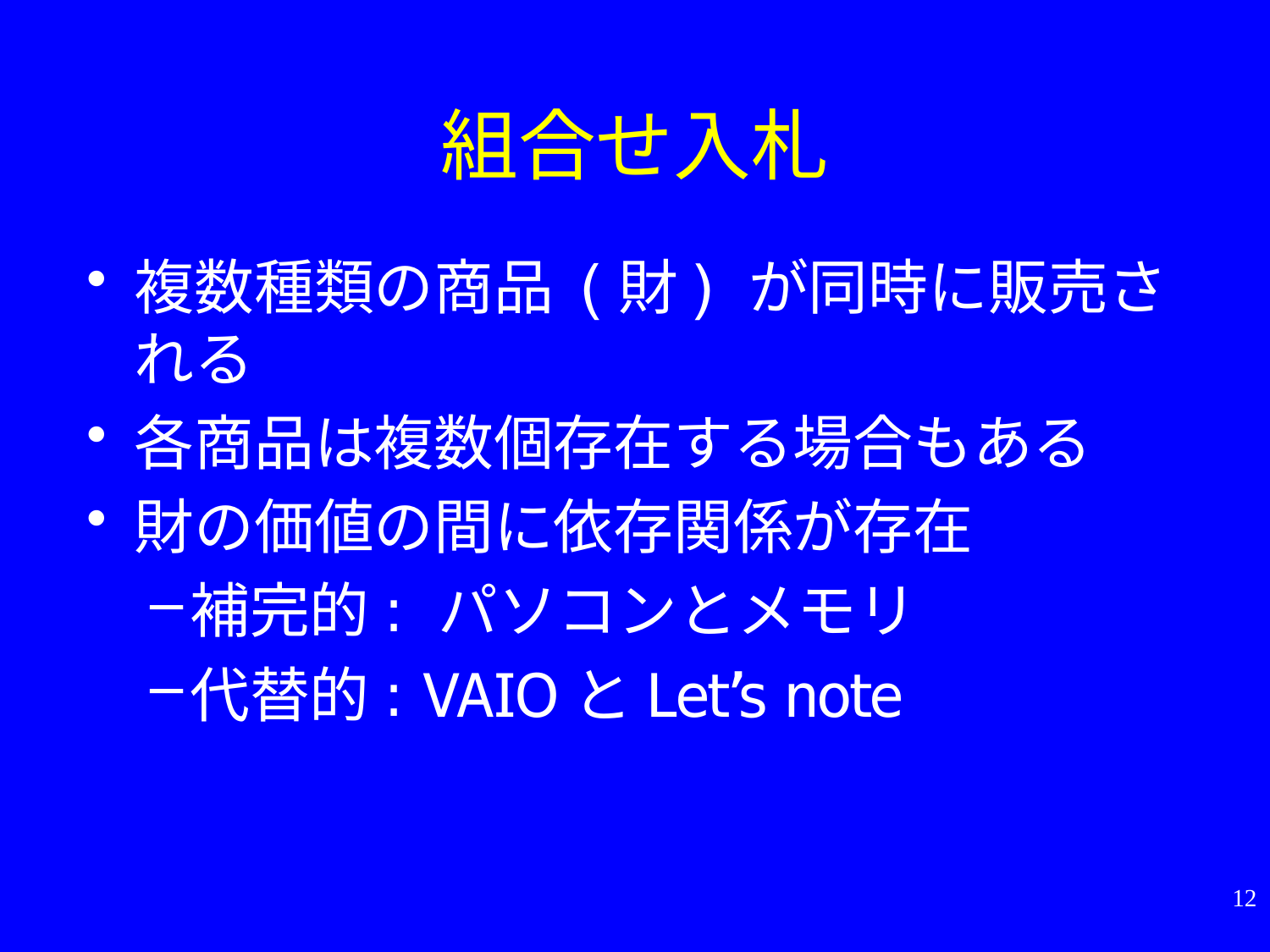

# 組合せ入札
複数種類の商品 (財) が同時に販売される
各商品は複数個存在する場合もある
財の価値の間に依存関係が存在
補完的: パソコンとメモリ
代替的: VAIOとLet’s note
12